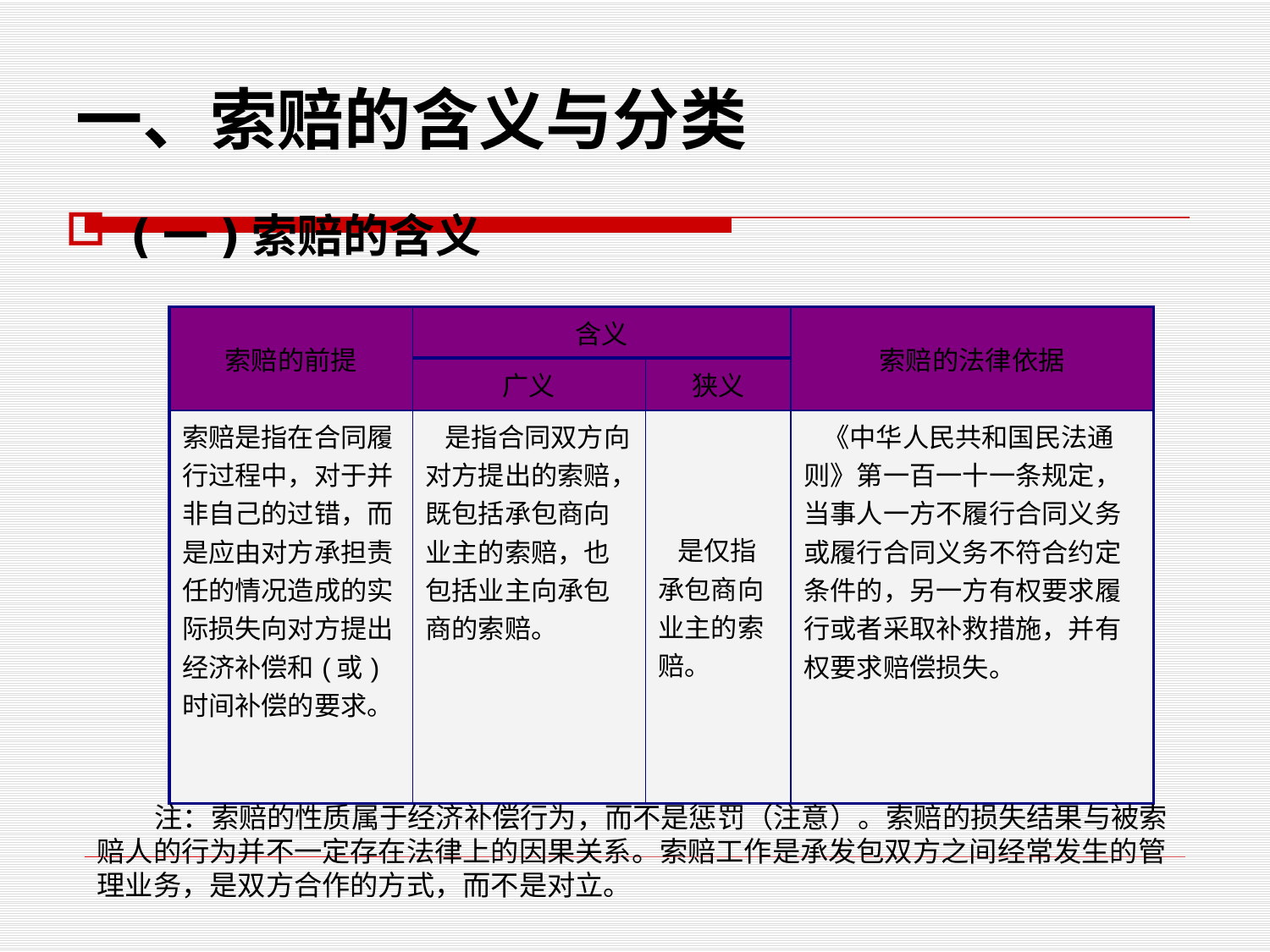

一、索赔的含义与分类
(一)索赔的含义

| 索赔的前提 | 含义 |  | 索赔的法律依据 |
| --- | --- | --- | --- |
|  | 广义 | 狭义 |  |
| 索赔是指在合同履行过程中，对于并非自己的过错，而是应由对方承担责任的情况造成的实际损失向对方提出经济补偿和(或)时间补偿的要求。 | 是指合同双方向对方提出的索赔，既包括承包商向业主的索赔，也包括业主向承包商的索赔。 | 是仅指承包商向业主的索赔。 | 《中华人民共和国民法通则》第一百一十一条规定，当事人一方不履行合同义务或履行合同义务不符合约定条件的，另一方有权要求履行或者采取补救措施，并有权要求赔偿损失。 |
        注：索赔的性质属于经济补偿行为，而不是惩罚（注意）。索赔的损失结果与被索赔人的行为并不一定存在法律上的因果关系。索赔工作是承发包双方之间经常发生的管理业务，是双方合作的方式，而不是对立。